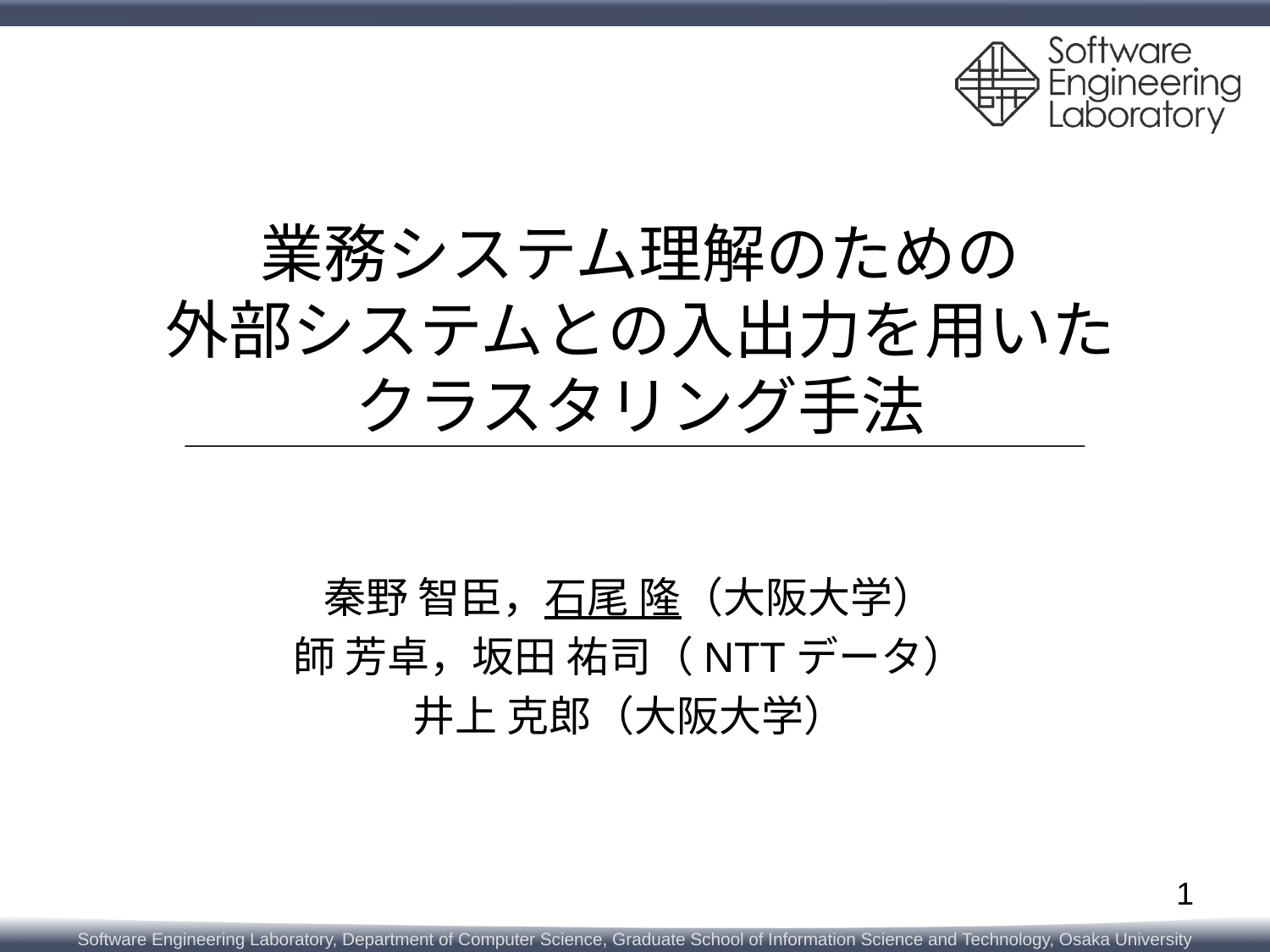

# 業務システム理解のための 外部システムとの入出力を用いた クラスタリング手法

秦野 智臣，石尾 隆（大阪大学）
師 芳卓，坂田 祐司（NTTデータ）
井上 克郎（大阪大学）
1